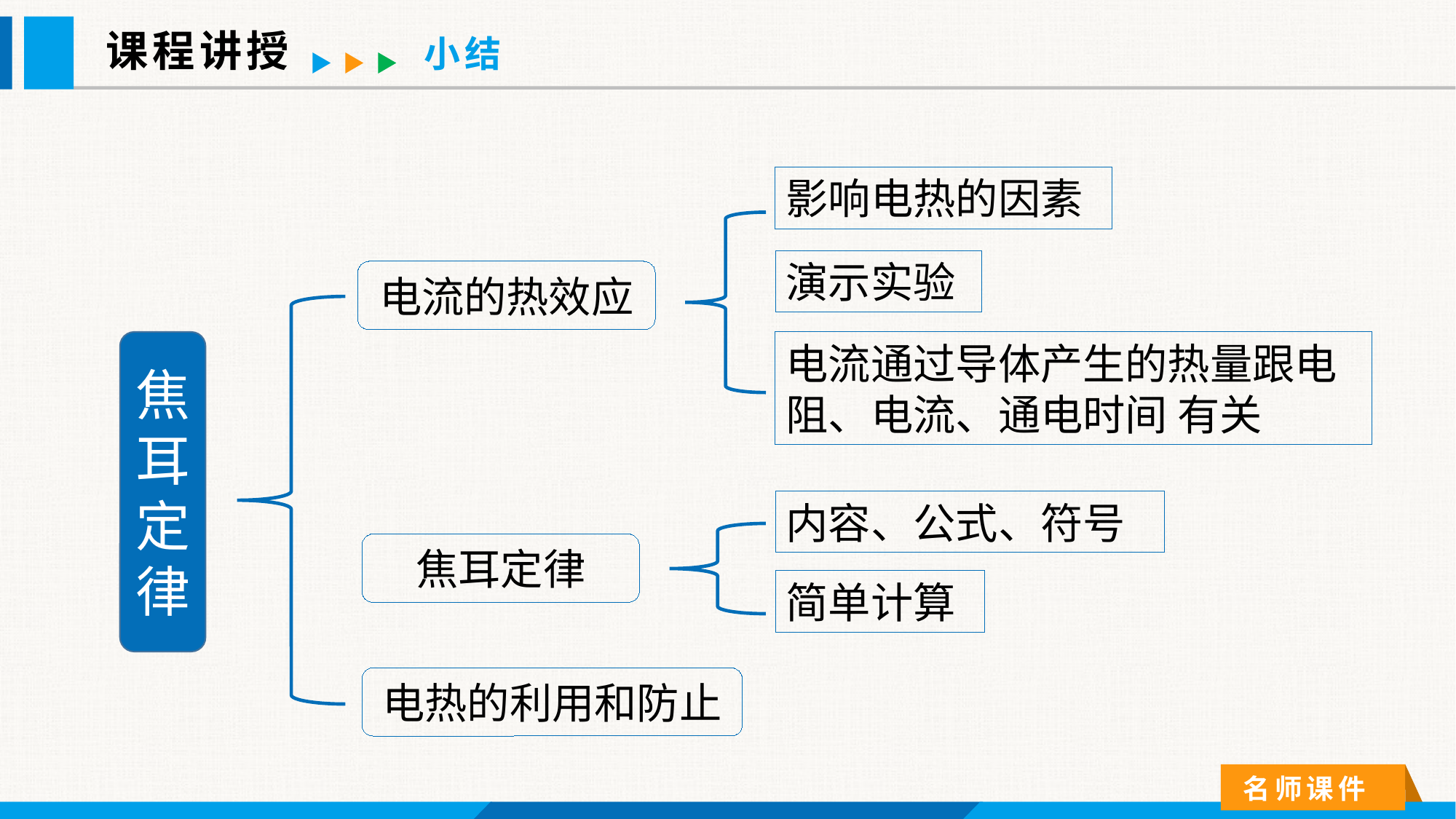

课程讲授
小结

影响电热的因素

演示实验
电流的热效应

焦耳定律
电流通过导体产生的热量跟电阻、电流、通电时间 有关
内容、公式、符号

焦耳定律
简单计算
电热的利用和防止